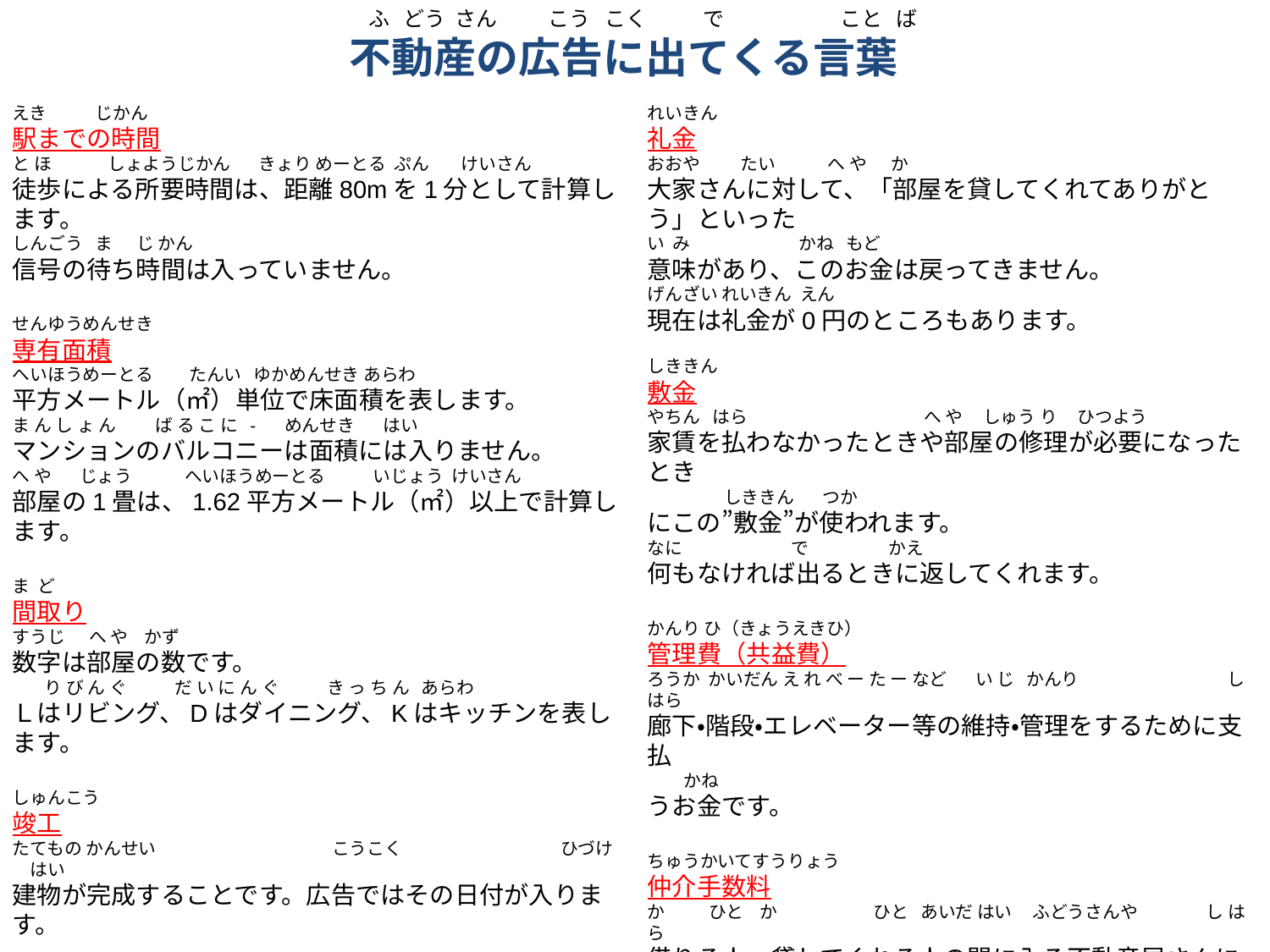

ふ   どう  さん           こう   こく            で                         こと   ば
不動産の広告に出てくる言葉
えき            じかん
駅までの時間
と ほ              しょようじかん       きょり めーとる  ぷん        けいさん
徒歩による所要時間は、距離80mを1分として計算します。
しんごう   ま      じ かん
信号の待ち時間は入っていません。

せんゆうめんせき
専有面積
へいほうめーとる         たんい   ゆかめんせき あらわ
平方メートル（㎡）単位で床面積を表します。
ま ん し ょ ん　　 ば る こ に  -     めんせき       はい
マンションのバルコニーは面積には入りません。
へ や       じょう             へいほうめーとる            いじょう  けいさん
部屋の1畳は、1.62平方メートル（㎡）以上で計算します。

ま  ど
間取り
すうじ      へ や    かず
数字は部屋の数です。
       り び ん ぐ            だ い に ん ぐ            き っ ち ん   あらわ
Ｌはリビング、Dはダイニング、Kはキッチンを表します。

しゅんこう
竣工
たてもの かんせい　　　　　　　　　　こうこく　　　　　　　　　ひづけ　はい
建物が完成することです。広告ではその日付が入ります。

ちんりょう
賃料
まいつきしはら へ や       しようりょうきん
毎月支払う部屋の使用料金です。
れいきん
礼金
おおや          たい             へ や      か
大家さんに対して、「部屋を貸してくれてありがとう」といった
い  み                           かね   もど
意味があり、このお金は戻ってきません。
げんざい れいきん  えん
現在は礼金が0円のところもあります。

しききん
敷金
やちん   はら                                            へ や     しゅう り     ひつよう
家賃を払わなかったときや部屋の修理が必要になったとき
                  しききん       つか
にこの”敷金”が使われます。
なに                           で                    かえ
何もなければ出るときに返してくれます。

かんり ひ（きょうえきひ）
管理費（共益費）
ろうか  かいだん え れ べ ー た ー など       い じ   かんり                                     しはら
廊下・階段・エレベーター等の維持・管理をするために支払
        かね
うお金です。

ちゅうかいてすうりょう
仲介手数料
か           ひと    か                        ひと   あいだ はい     ふどうさんや                 し はら
借りる人、貸してくれる人の間に入る不動産屋さんに支払う
    かね
お金です。